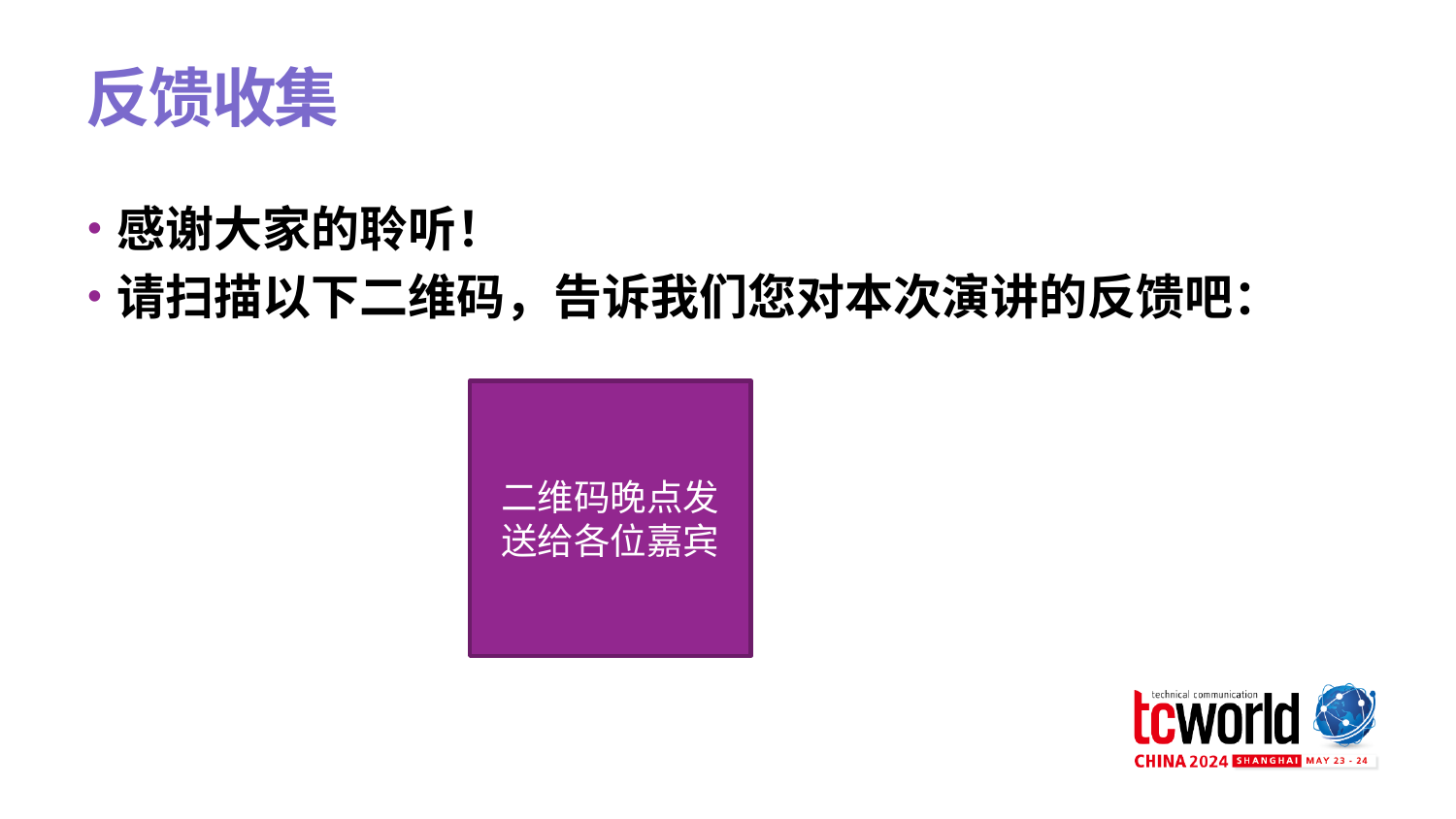

# 反馈收集
感谢大家的聆听！
请扫描以下二维码，告诉我们您对本次演讲的反馈吧：
二维码晚点发送给各位嘉宾